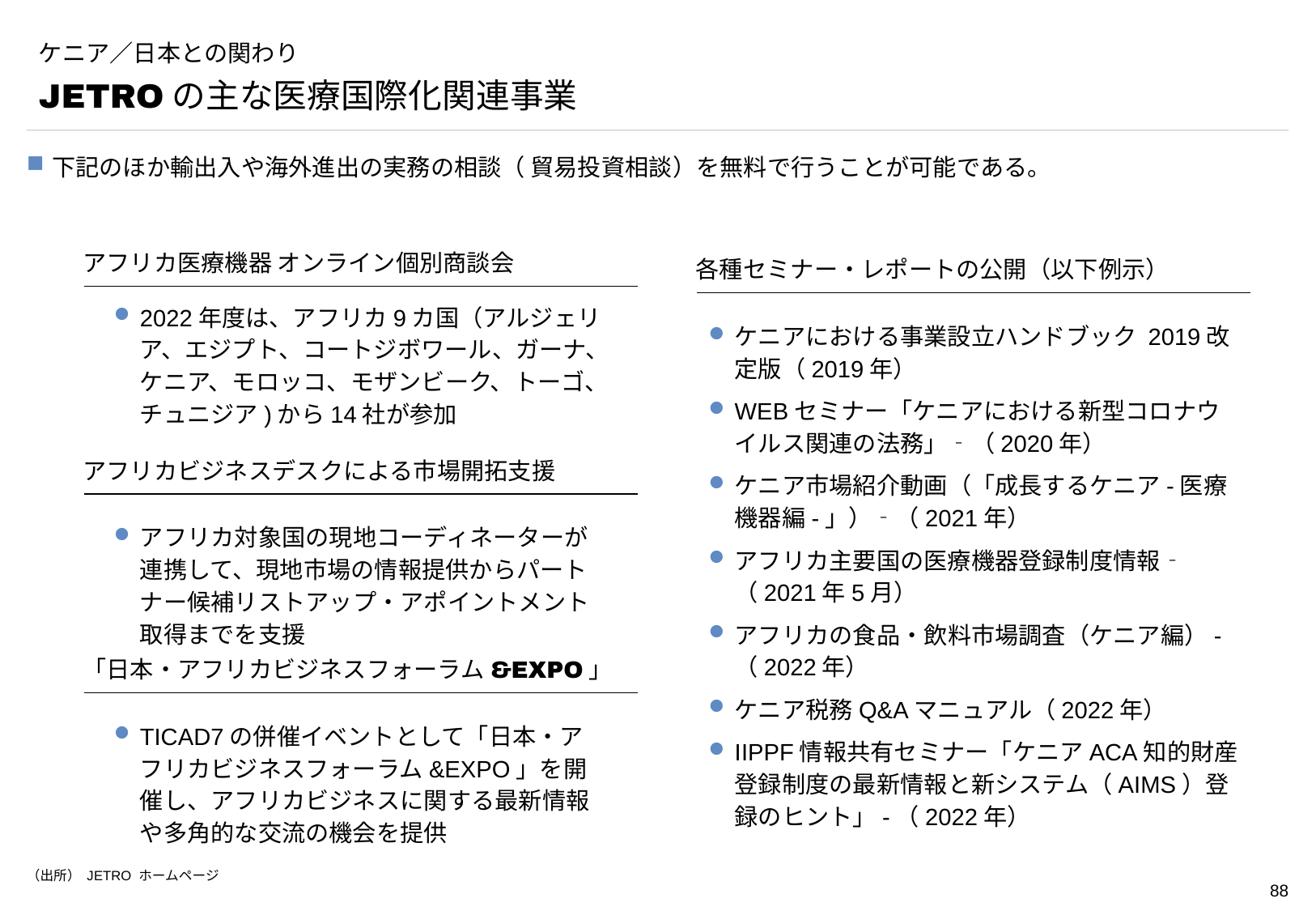

# ケニア／日本との関わり
JETROの主な医療国際化関連事業
下記のほか輸出入や海外進出の実務の相談（ 貿易投資相談）を無料で行うことが可能である。
アフリカ医療機器 オンライン個別商談会
各種セミナー・レポートの公開（以下例示）
2022年度は、アフリカ9カ国（アルジェリア、エジプト、コートジボワール、ガーナ、ケニア、モロッコ、モザンビーク、トーゴ、チュニジア)から14社が参加
ケニアにおける事業設立ハンドブック 2019改定版（2019年）
WEBセミナー「ケニアにおける新型コロナウイルス関連の法務」‐（2020年）
ケニア市場紹介動画（「成長するケニア-医療機器編-」）‐（2021年）
アフリカ主要国の医療機器登録制度情報‐ （2021年5月）
アフリカの食品・飲料市場調査（ケニア編）-（2022年）
ケニア税務Q&Aマニュアル（2022年）
IIPPF情報共有セミナー「ケニアACA知的財産登録制度の最新情報と新システム（AIMS）登録のヒント」-（2022年）

アフリカビジネスデスクによる市場開拓支援
アフリカ対象国の現地コーディネーターが連携して、現地市場の情報提供からパートナー候補リストアップ・アポイントメント取得までを支援
「日本・アフリカビジネスフォーラム&EXPO」
TICAD7の併催イベントとして「日本・アフリカビジネスフォーラム&EXPO」を開催し、アフリカビジネスに関する最新情報や多角的な交流の機会を提供
（出所） JETRO ホームページ